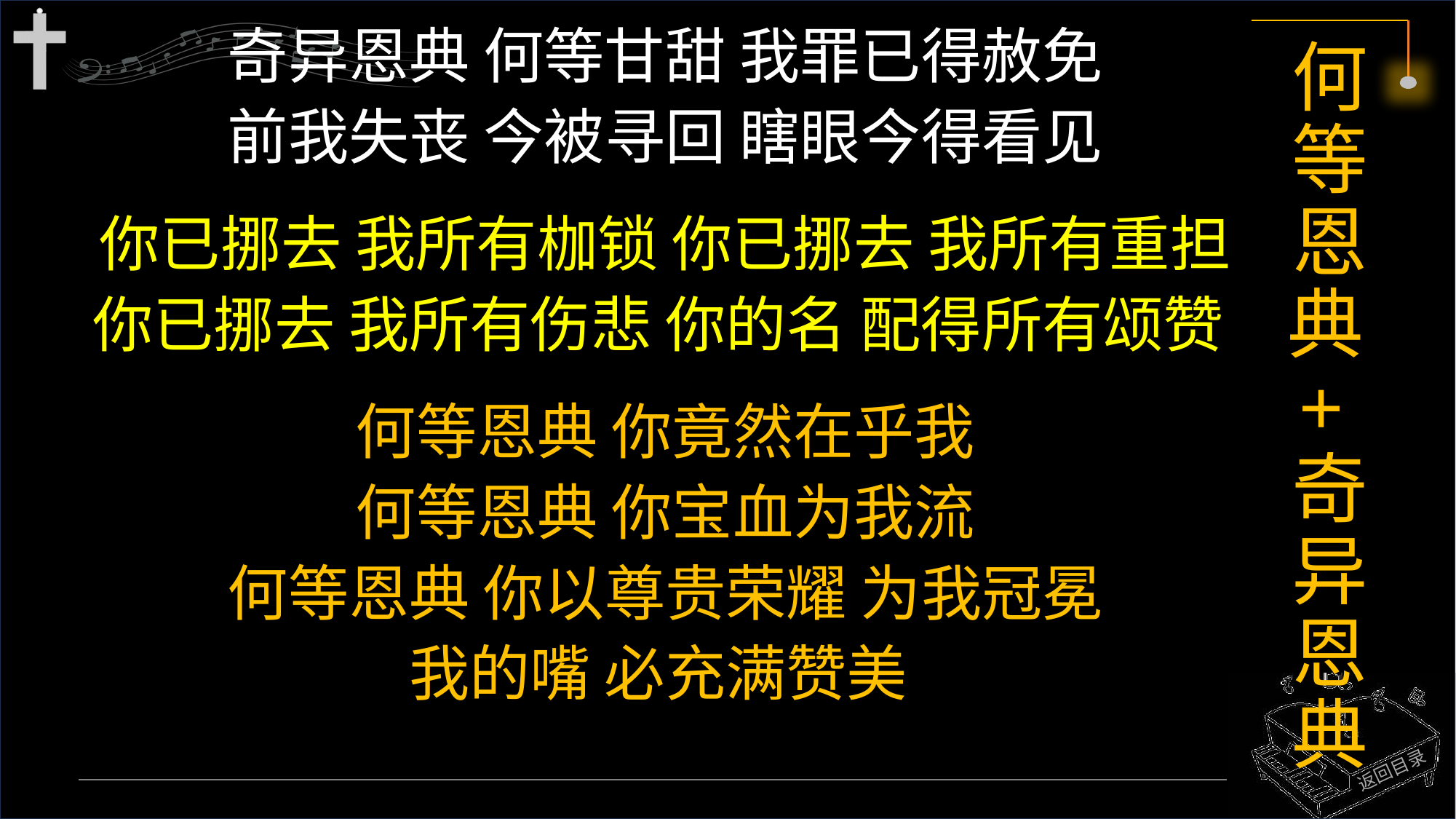

奇异恩典 何等甘甜 我罪已得赦免
前我失丧 今被寻回 瞎眼今得看见

你已挪去 我所有枷锁 你已挪去 我所有重担
你已挪去 我所有伤悲 你的名 配得所有颂赞

何等恩典 你竟然在乎我
何等恩典 你宝血为我流
何等恩典 你以尊贵荣耀 为我冠冕
我的嘴 必充满赞美
# 何等恩典+奇异恩典